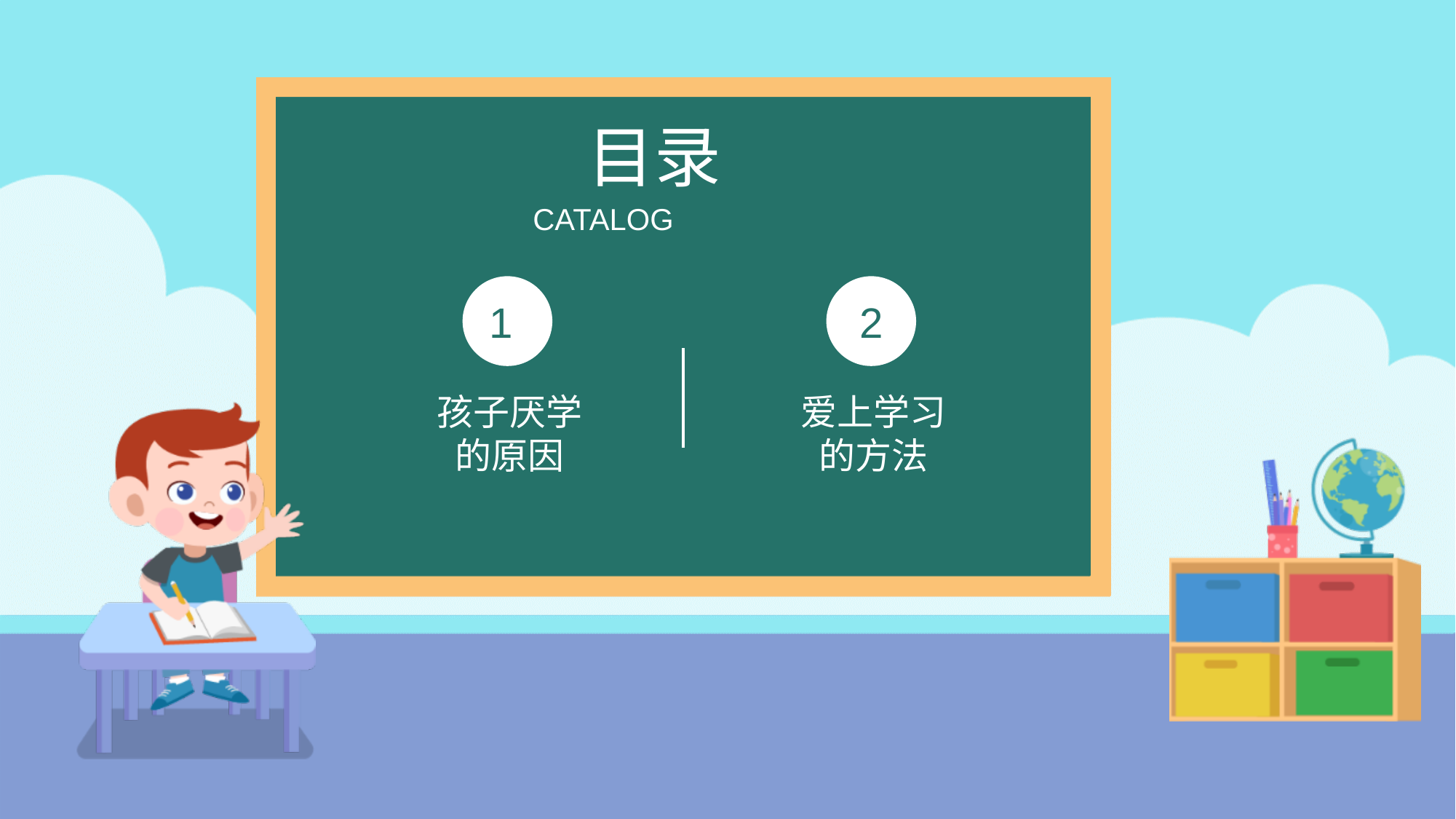

目录
CATALOG
1
孩子厌学
的原因
2
爱上学习
的方法
https://www.PPT818.com/